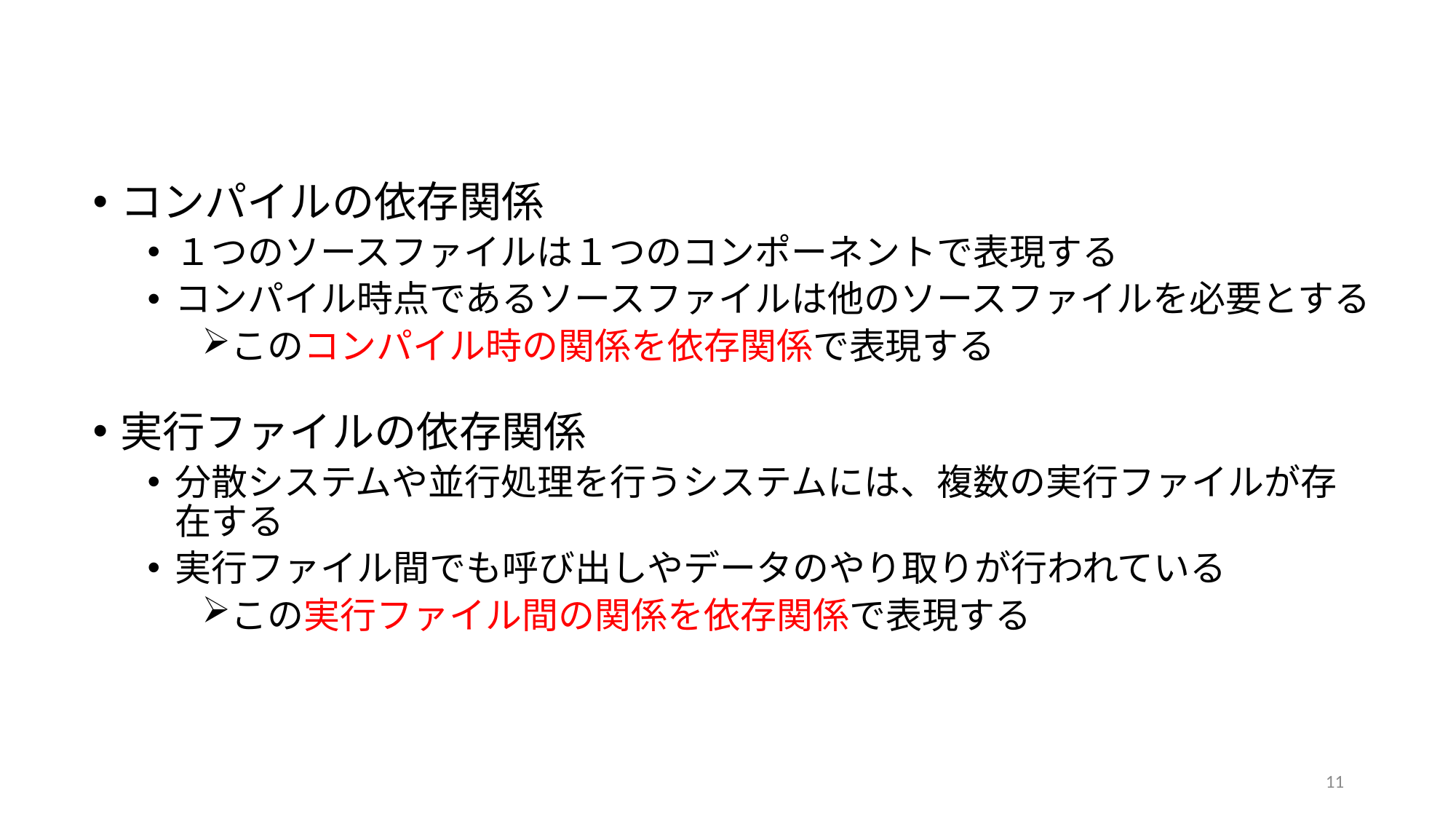

コンパイルの依存関係
１つのソースファイルは１つのコンポーネントで表現する
コンパイル時点であるソースファイルは他のソースファイルを必要とする
このコンパイル時の関係を依存関係で表現する

実行ファイルの依存関係
分散システムや並行処理を行うシステムには、複数の実行ファイルが存在する
実行ファイル間でも呼び出しやデータのやり取りが行われている
この実行ファイル間の関係を依存関係で表現する

11